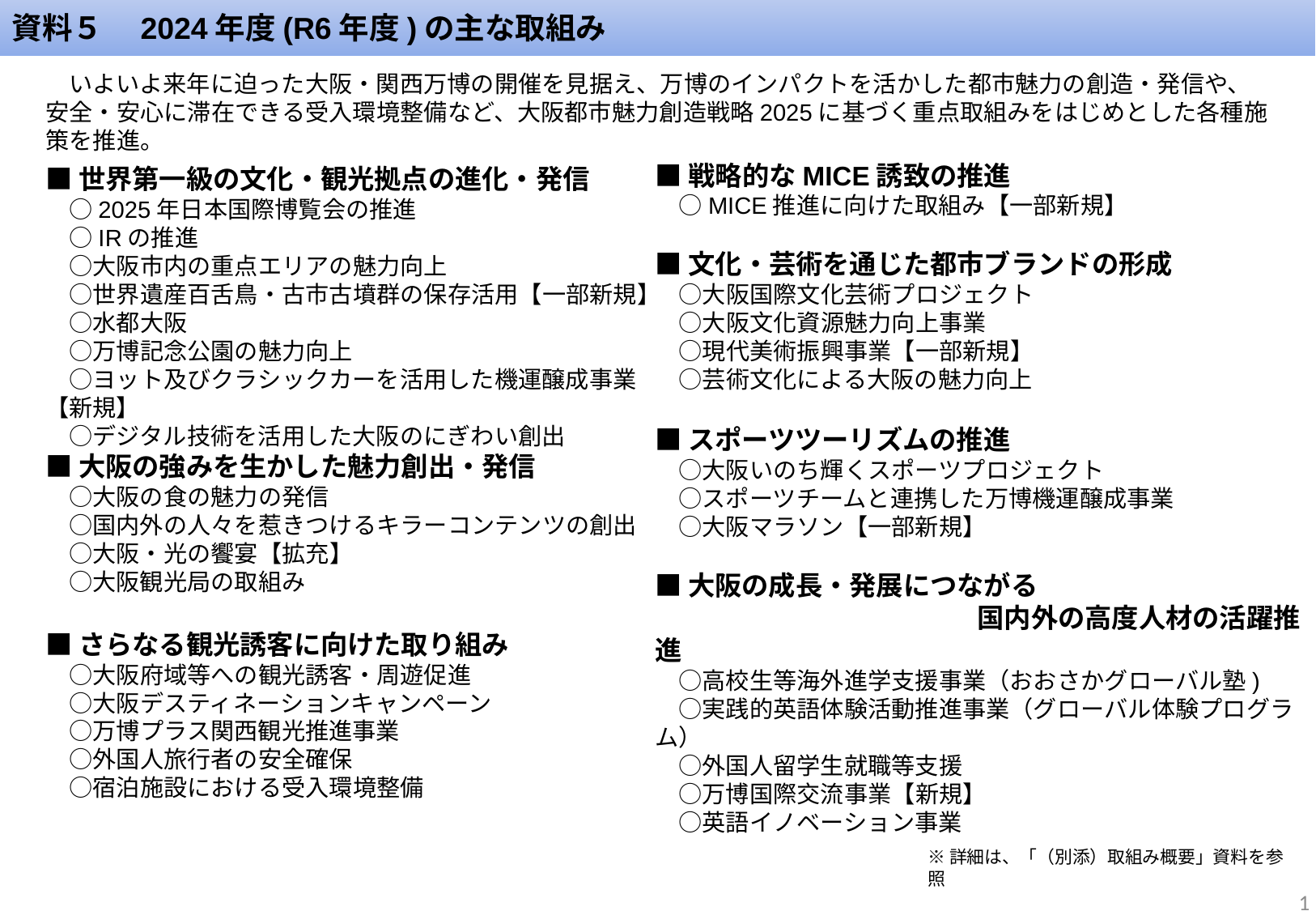

資料５　2024年度(R6年度)の主な取組み
　いよいよ来年に迫った大阪・関西万博の開催を見据え、万博のインパクトを活かした都市魅力の創造・発信や、安全・安心に滞在できる受入環境整備など、大阪都市魅力創造戦略2025に基づく重点取組みをはじめとした各種施策を推進。
■戦略的なMICE誘致の推進
　○MICE推進に向けた取組み【一部新規】

■文化・芸術を通じた都市ブランドの形成
　○大阪国際文化芸術プロジェクト
　○大阪文化資源魅力向上事業
　○現代美術振興事業【一部新規】
　○芸術文化による大阪の魅力向上
■世界第一級の文化・観光拠点の進化・発信
　○2025年日本国際博覧会の推進
　○IRの推進
　○大阪市内の重点エリアの魅力向上
　○世界遺産百舌鳥・古市古墳群の保存活用【一部新規】
　○水都大阪
　○万博記念公園の魅力向上
　○ヨット及びクラシックカーを活用した機運醸成事業【新規】
　○デジタル技術を活用した大阪のにぎわい創出

■スポーツツーリズムの推進
　○大阪いのち輝くスポーツプロジェクト
　○スポーツチームと連携した万博機運醸成事業
　○大阪マラソン【一部新規】

■大阪の成長・発展につながる
　　　　　　　　　　　　国内外の高度人材の活躍推進
　○高校生等海外進学支援事業（おおさかグローバル塾)
　○実践的英語体験活動推進事業（グローバル体験プログラム）
　○外国人留学生就職等支援
　○万博国際交流事業【新規】
　○英語イノベーション事業

■大阪の強みを生かした魅力創出・発信
　○大阪の食の魅力の発信
　○国内外の人々を惹きつけるキラーコンテンツの創出
　○大阪・光の饗宴【拡充】
　○大阪観光局の取組み
■さらなる観光誘客に向けた取り組み
　○大阪府域等への観光誘客・周遊促進
　○大阪デスティネーションキャンペーン
　○万博プラス関西観光推進事業
　○外国人旅行者の安全確保
　○宿泊施設における受入環境整備

※詳細は、「（別添）取組み概要」資料を参照

1